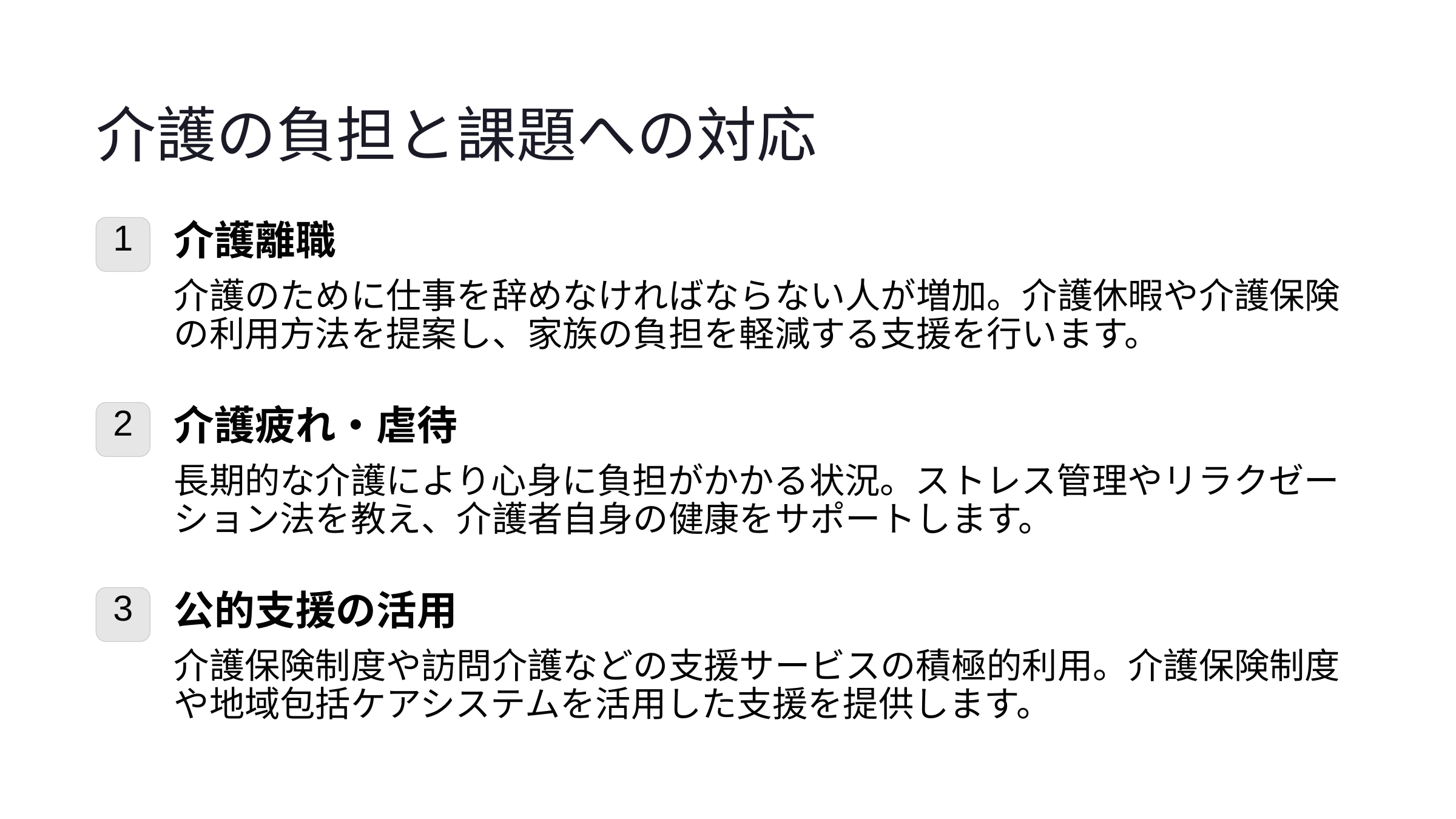

介護の負担と課題への対応

1
介護離職
介護のために仕事を辞めなければならない人が増加。介護休暇や介護保険の利用方法を提案し、家族の負担を軽減する支援を行います。

2
介護疲れ・虐待
長期的な介護により心身に負担がかかる状況。ストレス管理やリラクゼーション法を教え、介護者自身の健康をサポートします。

3
公的支援の活用
介護保険制度や訪問介護などの支援サービスの積極的利用。介護保険制度や地域包括ケアシステムを活用した支援を提供します。